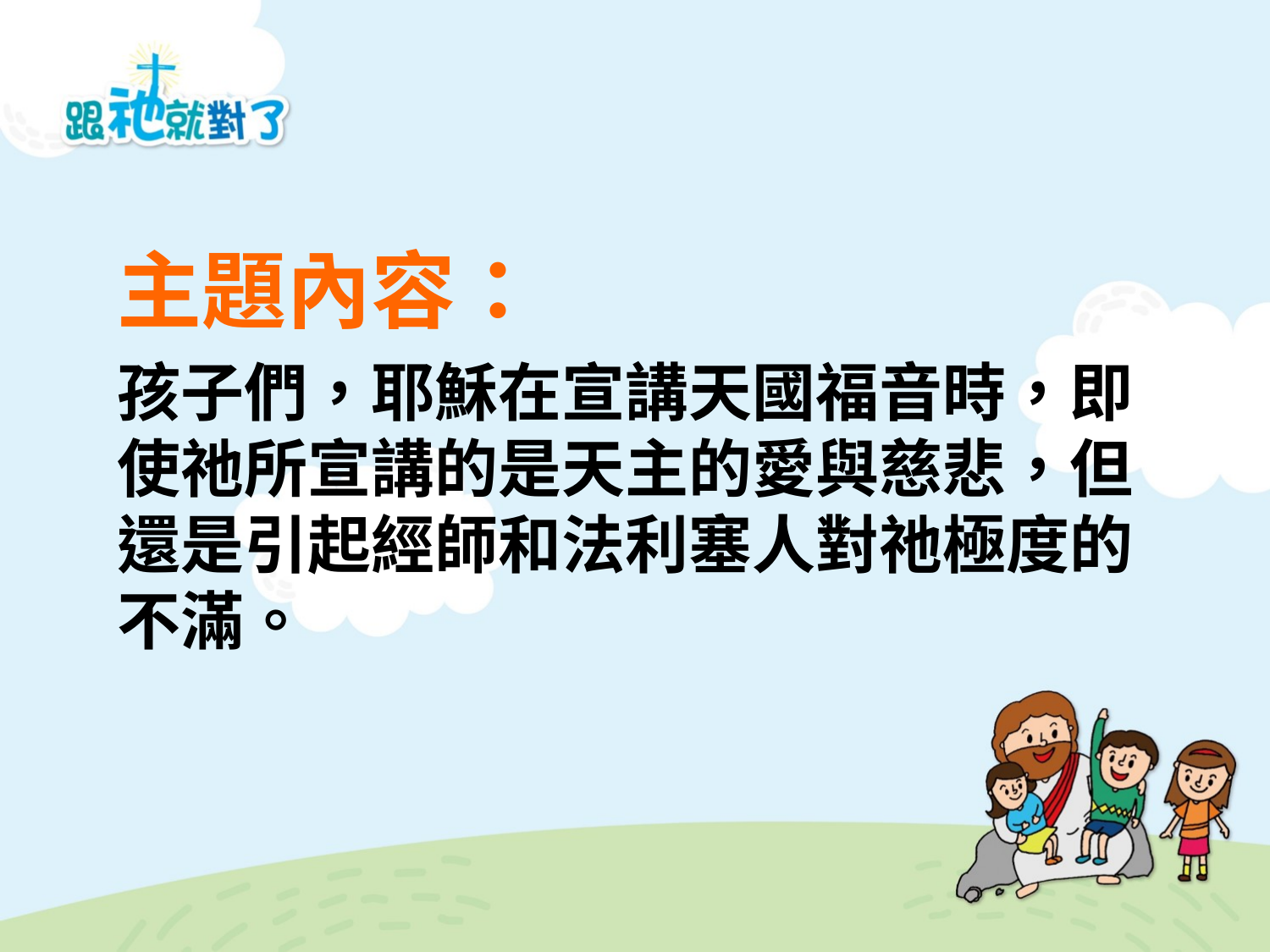

主題內容：
孩子們，耶穌在宣講天國福音時，即使祂所宣講的是天主的愛與慈悲，但還是引起經師和法利塞人對祂極度的不滿。